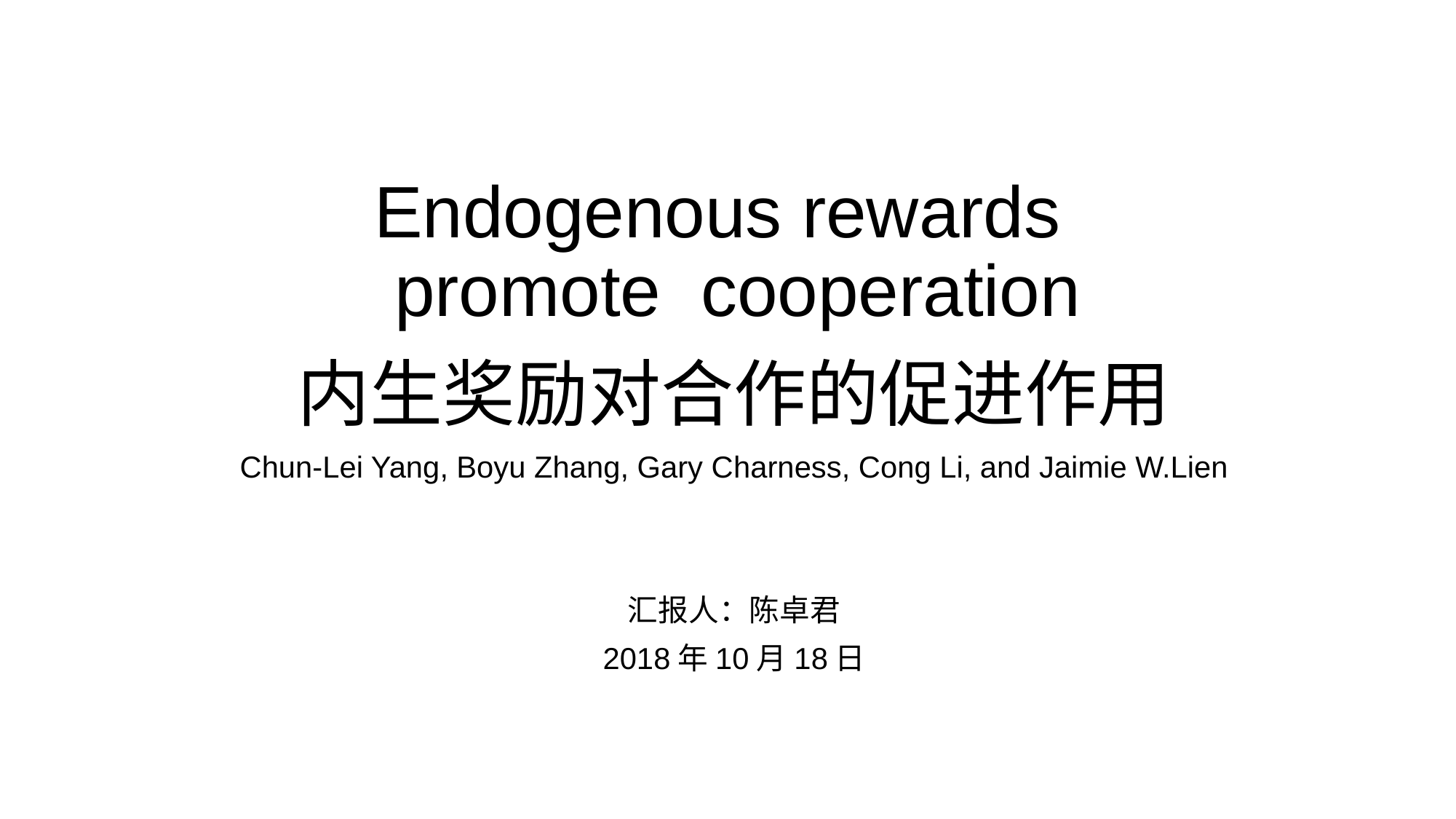

# Endogenous rewards promote  cooperation
内生奖励对合作的促进作用
Chun-Lei Yang, Boyu Zhang, Gary Charness, Cong Li, and Jaimie W.Lien

汇报人：陈卓君
2018年10月18日